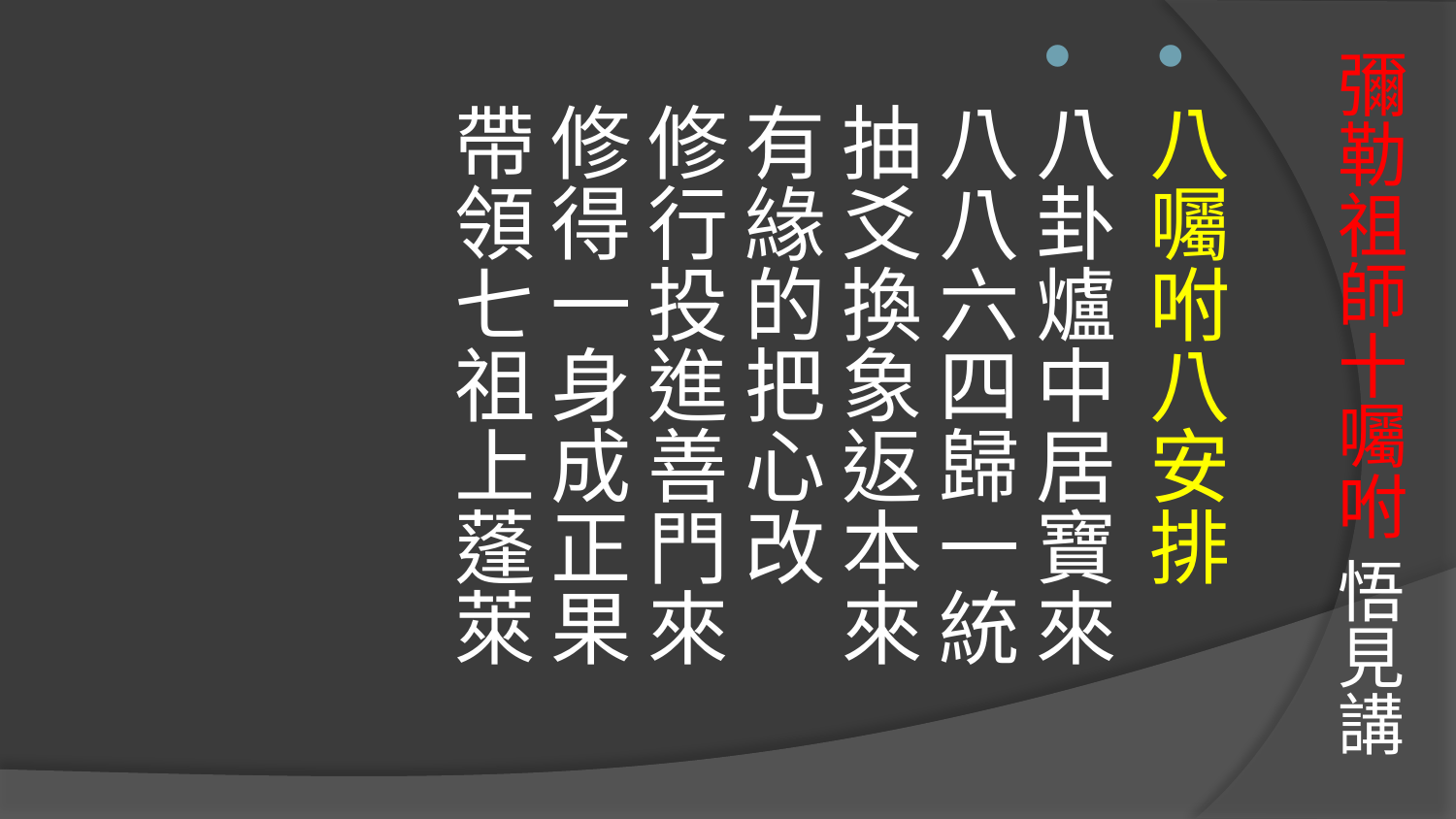

# 彌勒祖師十囑咐 悟見講
八囑咐八安排
八卦爐中居寶來　
八八六四歸一統
抽爻換象返本來 
有緣的把心改　
修行投進善門來
修得一身成正果　
帶領七祖上蓬萊